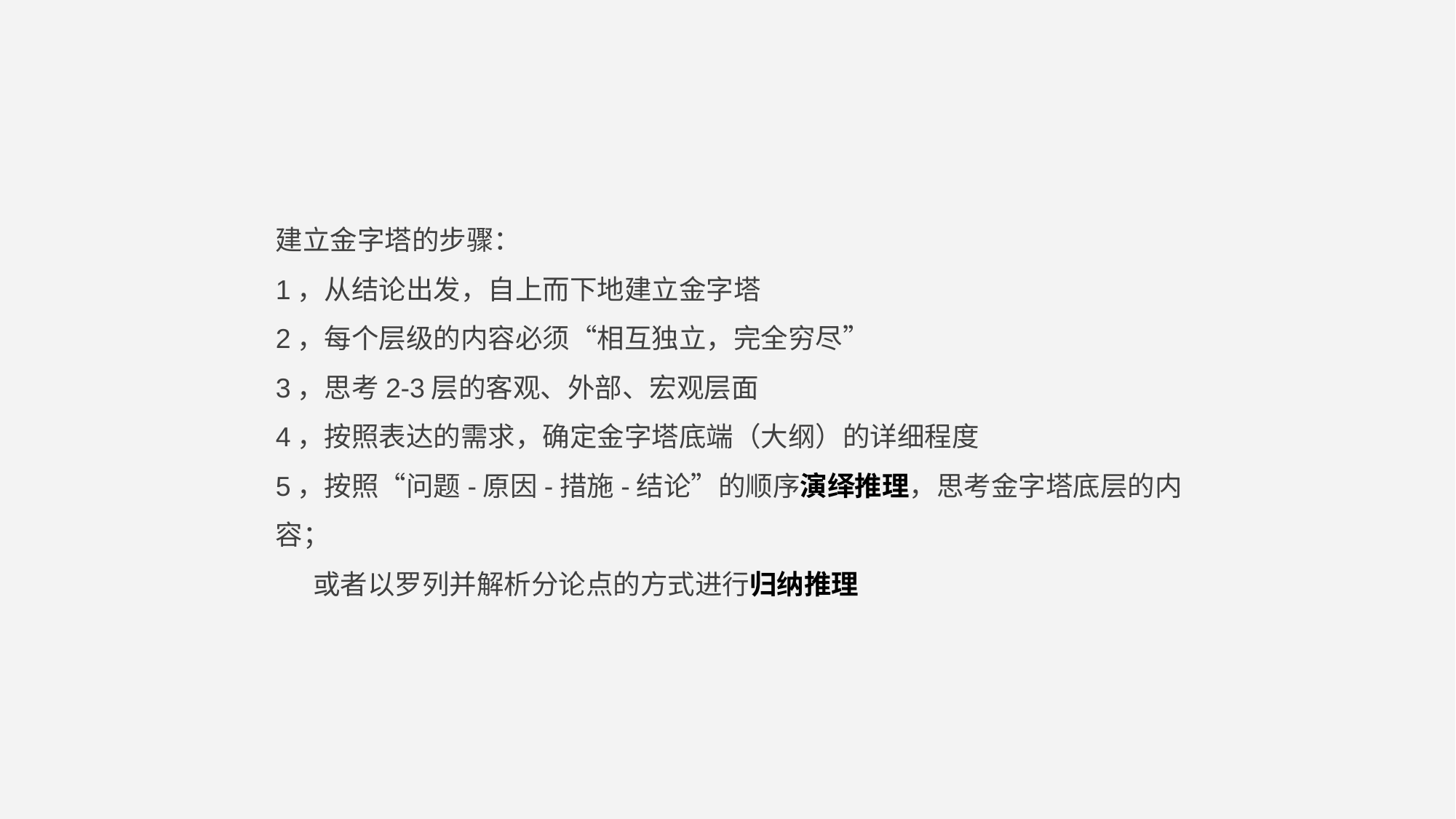

建立金字塔的步骤：
1，从结论出发，自上而下地建立金字塔
2，每个层级的内容必须“相互独立，完全穷尽”
3，思考2-3层的客观、外部、宏观层面
4，按照表达的需求，确定金字塔底端（大纲）的详细程度
5，按照“问题-原因-措施-结论”的顺序演绎推理，思考金字塔底层的内容；
     或者以罗列并解析分论点的方式进行归纳推理